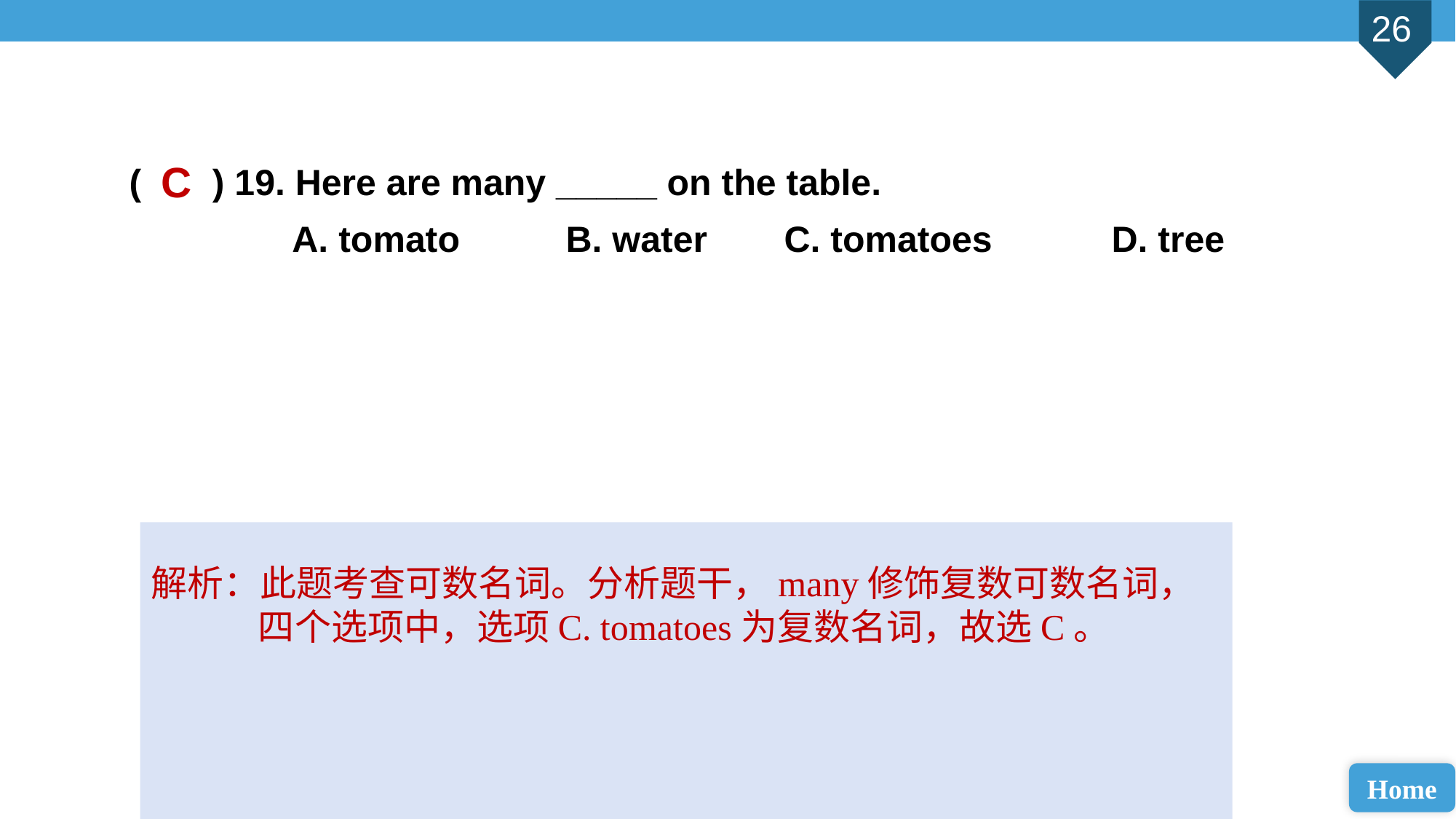

(       ) 19. Here are many _____ on the table.
                A. tomato 	B. water 	C. tomatoes 	D. tree
C

解析：此题考查可数名词。分析题干，many修饰复数可数名词，四个选项中，选项C. tomatoes为复数名词，故选C。